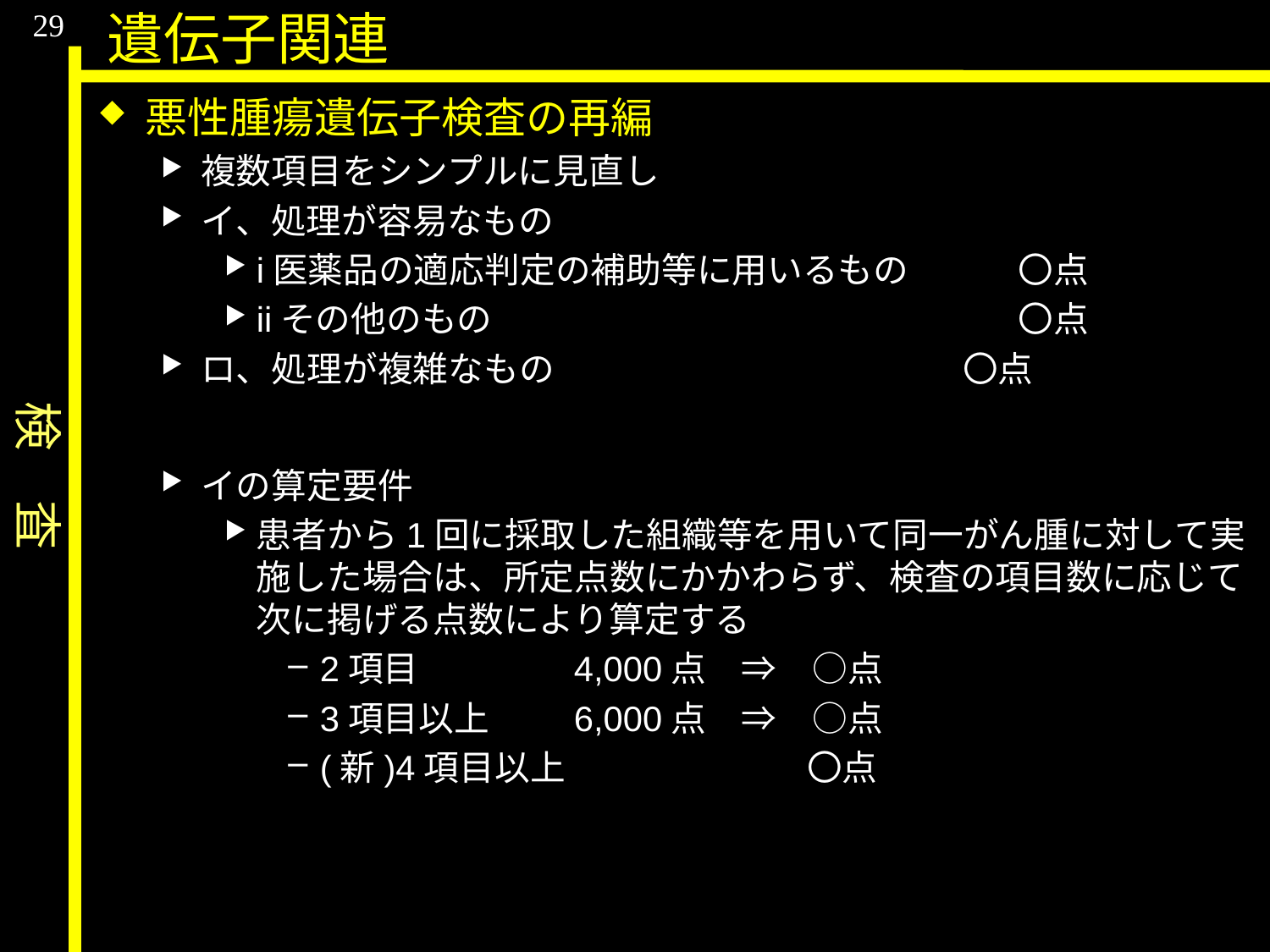

検　査
29
遺伝子関連

悪性腫瘍遺伝子検査の再編
複数項目をシンプルに見直し
イ、処理が容易なもの
i医薬品の適応判定の補助等に用いるもの	〇点
iiその他のもの					〇点
ロ、処理が複雑なもの				〇点

イの算定要件
患者から1回に採取した組織等を用いて同一がん腫に対して実施した場合は、所定点数にかかわらず、検査の項目数に応じて次に掲げる点数により算定する
2項目		4,000点　⇒　○点
3項目以上	6,000点　⇒　○点
(新)4項目以上		　　　〇点